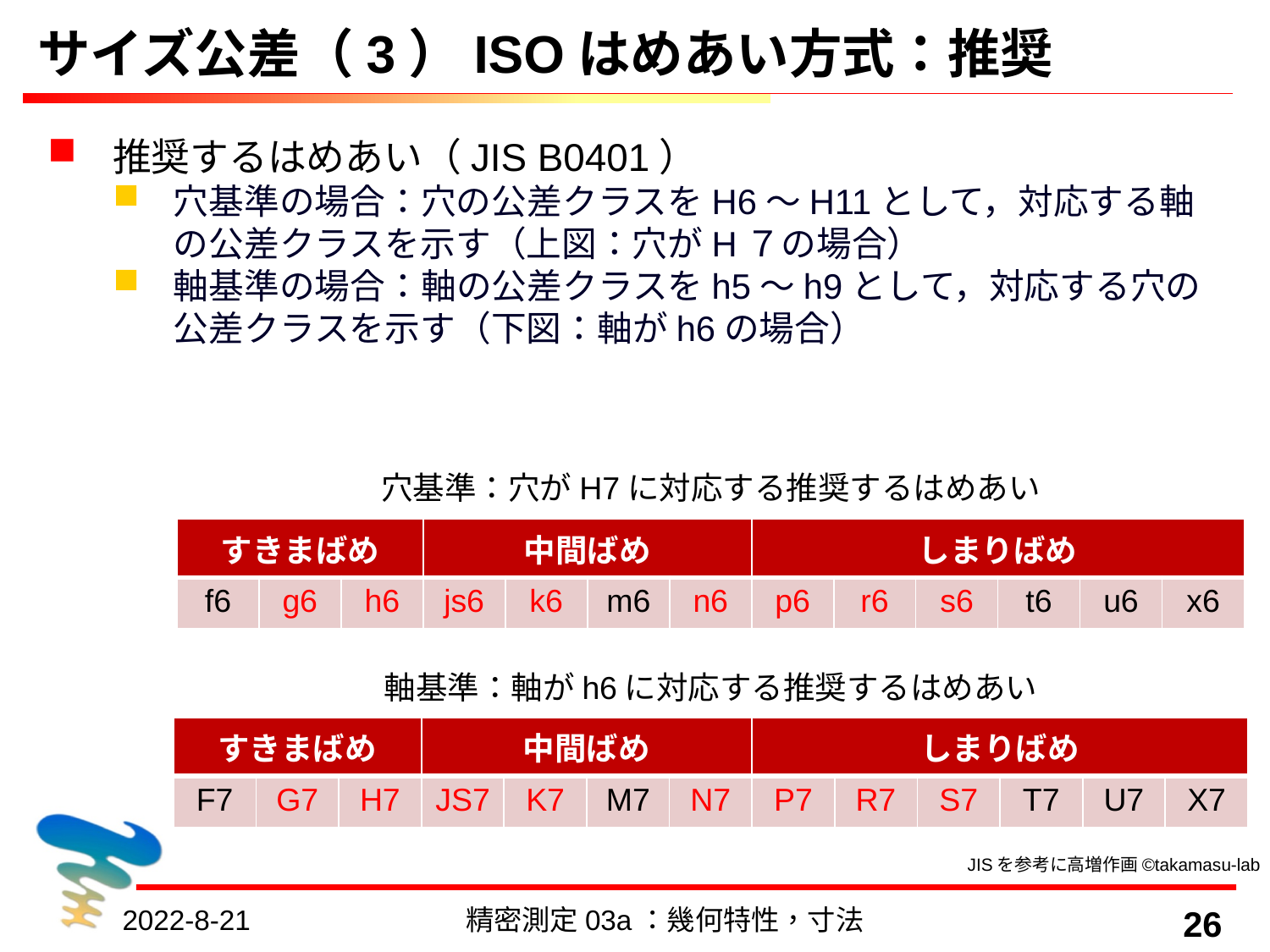

# サイズ公差（3）ISOはめあい方式：推奨
推奨するはめあい（JIS B0401）
穴基準の場合：穴の公差クラスをH6～H11として，対応する軸の公差クラスを示す（上図：穴がH７の場合）
軸基準の場合：軸の公差クラスをh5～h9として，対応する穴の公差クラスを示す（下図：軸がh6の場合）

穴基準：穴がH7に対応する推奨するはめあい
| すきまばめ |  |  | 中間ばめ |  |  |  | しまりばめ |  |  |  |  |  |
| --- | --- | --- | --- | --- | --- | --- | --- | --- | --- | --- | --- | --- |
| f6 | g6 | h6 | js6 | k6 | m6 | n6 | p6 | r6 | s6 | t6 | u6 | x6 |
軸基準：軸がh6に対応する推奨するはめあい
| すきまばめ |  |  | 中間ばめ |  |  |  | しまりばめ |  |  |  |  |  |
| --- | --- | --- | --- | --- | --- | --- | --- | --- | --- | --- | --- | --- |
| F7 | G7 | H7 | JS7 | K7 | M7 | N7 | P7 | R7 | S7 | T7 | U7 | X7 |
JISを参考に高増作画©takamasu-lab
2022-8-21
精密測定03a：幾何特性，寸法
26